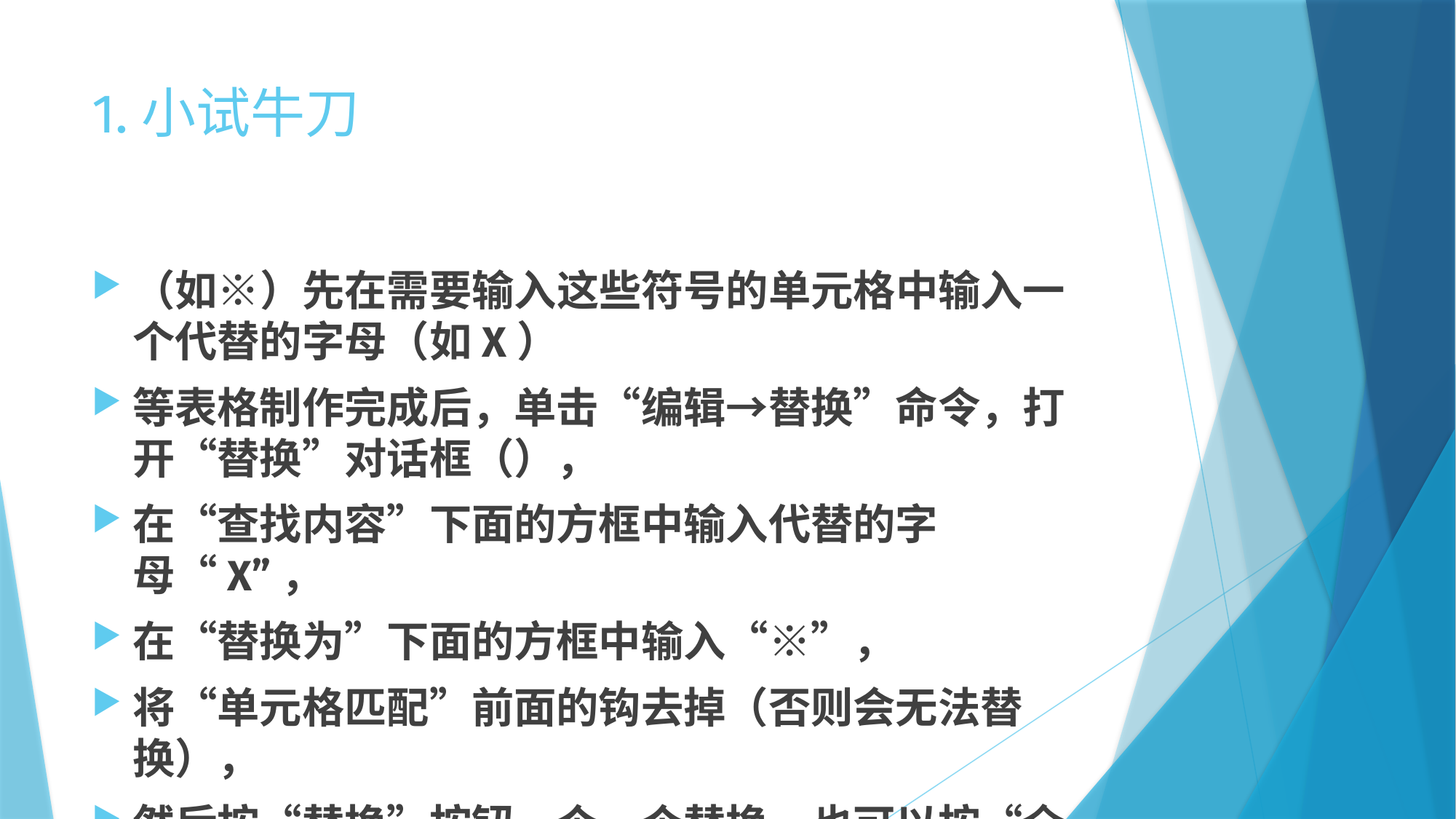

# 1.小试牛刀
（如※）先在需要输入这些符号的单元格中输入一个代替的字母（如X）
等表格制作完成后，单击“编辑→替换”命令，打开“替换”对话框（），
在“查找内容”下面的方框中输入代替的字母“X”，
在“替换为”下面的方框中输入“※”，
将“单元格匹配”前面的钩去掉（否则会无法替换），
然后按“替换”按钮一个一个替换，也可以按“全部替换”按钮，一次性全部替换完毕。